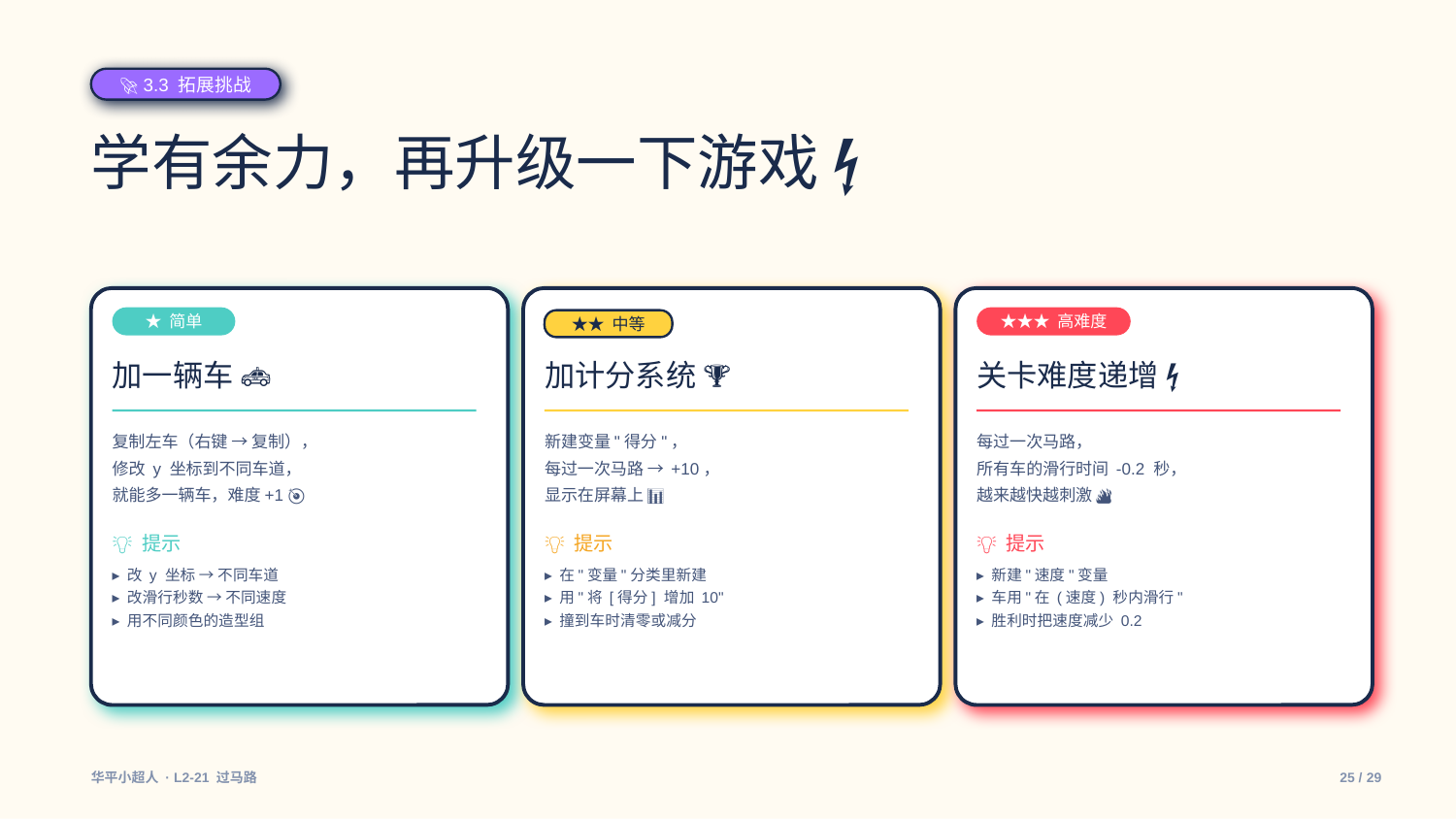

🚀 3.3 拓展挑战
学有余力，再升级一下游戏 ⚡

★ 简单
★★ 中等
★★★ 高难度
加一辆车 🚕
加计分系统 🏆
关卡难度递增 ⚡

复制左车（右键 → 复制），
修改 y 坐标到不同车道，
就能多一辆车，难度+1 🎯
新建变量"得分"，
每过一次马路 → +10，
显示在屏幕上 📊
每过一次马路，
所有车的滑行时间 -0.2 秒，
越来越快越刺激 🔥
💡 提示
💡 提示
💡 提示
▸ 改 y 坐标 → 不同车道
▸ 改滑行秒数 → 不同速度
▸ 用不同颜色的造型组
▸ 在"变量"分类里新建
▸ 用"将 [得分] 增加 10"
▸ 撞到车时清零或减分
▸ 新建"速度"变量
▸ 车用"在 (速度) 秒内滑行"
▸ 胜利时把速度减少 0.2
华平小超人 · L2-21 过马路
25 / 29